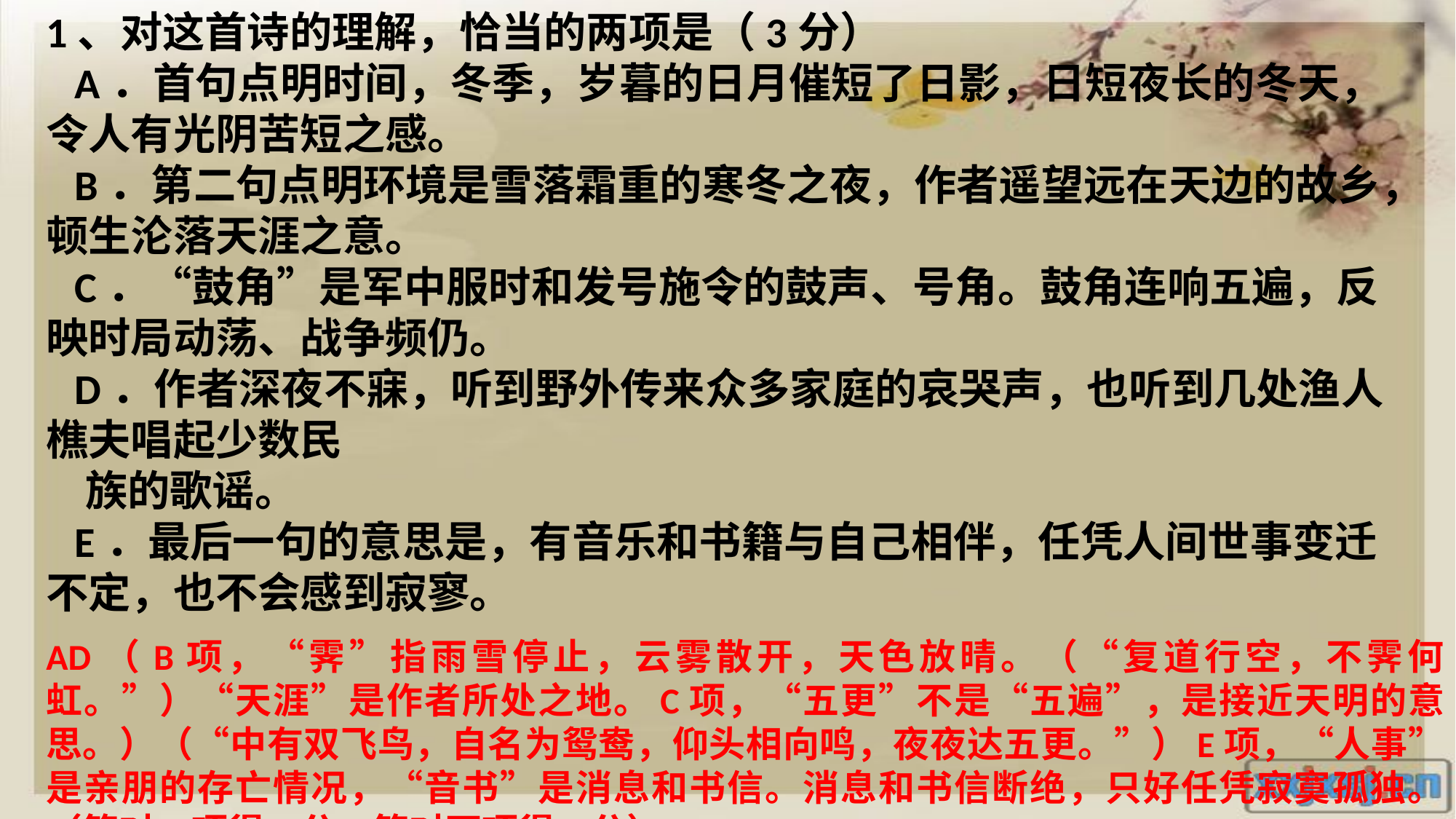

1、对这首诗的理解，恰当的两项是（3分）
   A．首句点明时间，冬季，岁暮的日月催短了日影，日短夜长的冬天，令人有光阴苦短之感。
   B．第二句点明环境是雪落霜重的寒冬之夜，作者遥望远在天边的故乡，顿生沦落天涯之意。
   C．“鼓角”是军中服时和发号施令的鼓声、号角。鼓角连响五遍，反映时局动荡、战争频仍。
   D．作者深夜不寐，听到野外传来众多家庭的哀哭声，也听到几处渔人樵夫唱起少数民
   族的歌谣。
   E．最后一句的意思是，有音乐和书籍与自己相伴，任凭人间世事变迁不定，也不会感到寂寥。
AD（B项，“霁”指雨雪停止，云雾散开，天色放晴。（“复道行空，不霁何虹。”）“天涯”是作者所处之地。C项，“五更”不是“五遍”，是接近天明的意思。）（“中有双飞鸟，自名为鸳鸯，仰头相向鸣，夜夜达五更。”）E项，“人事”是亲朋的存亡情况，“音书”是消息和书信。消息和书信断绝，只好任凭寂寞孤独。（答对一项得1分，答对两项得3分）